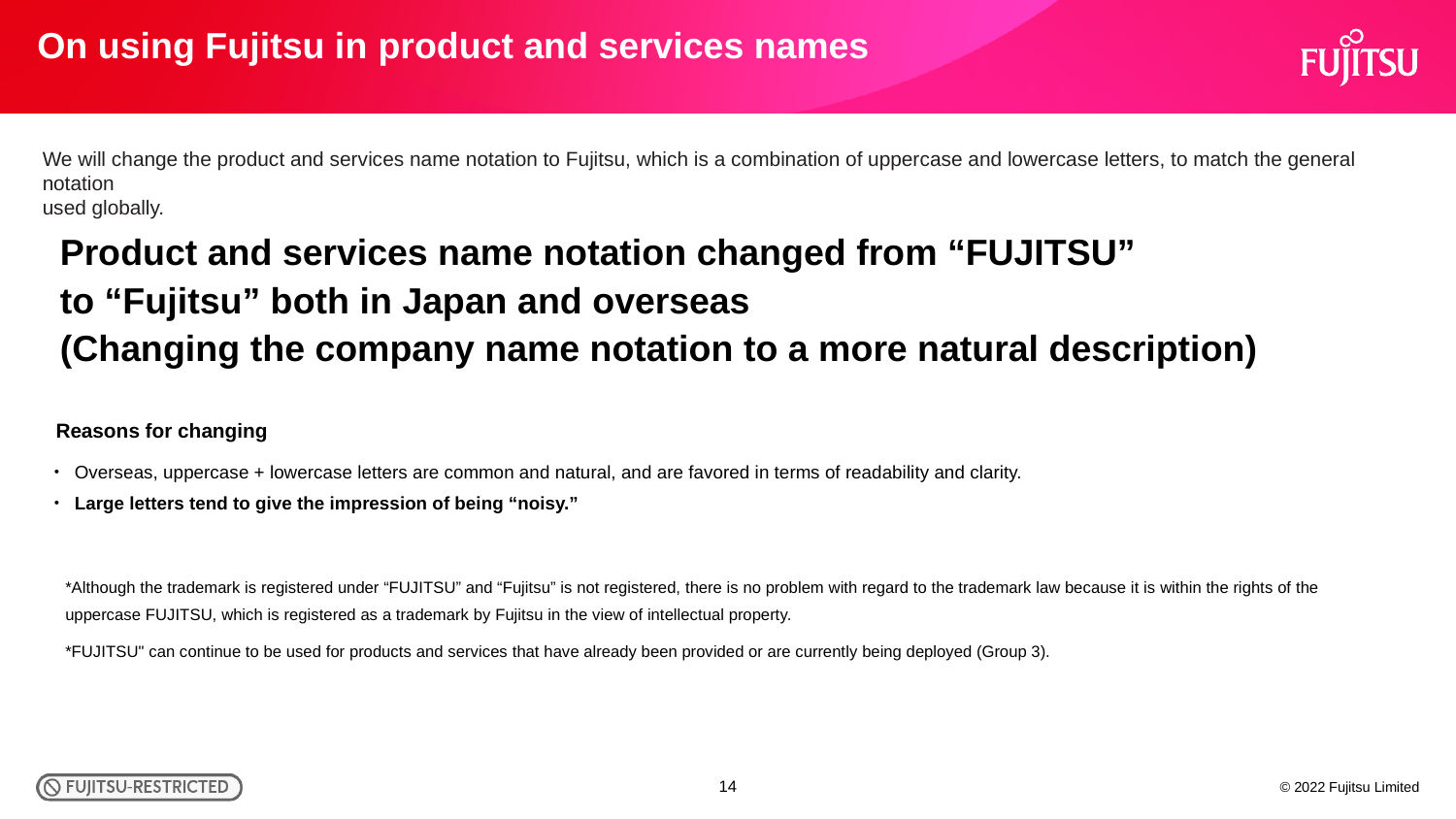

# On using Fujitsu in product and services names
We will change the product and services name notation to Fujitsu, which is a combination of uppercase and lowercase letters, to match the general notation
used globally.

Product and services name notation changed from “FUJITSU”
to “Fujitsu” both in Japan and overseas
(Changing the company name notation to a more natural description)
Reasons for changing
・ Overseas, uppercase + lowercase letters are common and natural, and are favored in terms of readability and clarity.
・ Large letters tend to give the impression of being “noisy.”
*Although the trademark is registered under “FUJITSU” and “Fujitsu” is not registered, there is no problem with regard to the trademark law because it is within the rights of the uppercase FUJITSU, which is registered as a trademark by Fujitsu in the view of intellectual property.
*FUJITSU" can continue to be used for products and services that have already been provided or are currently being deployed (Group 3).
14
© 2022 Fujitsu Limited